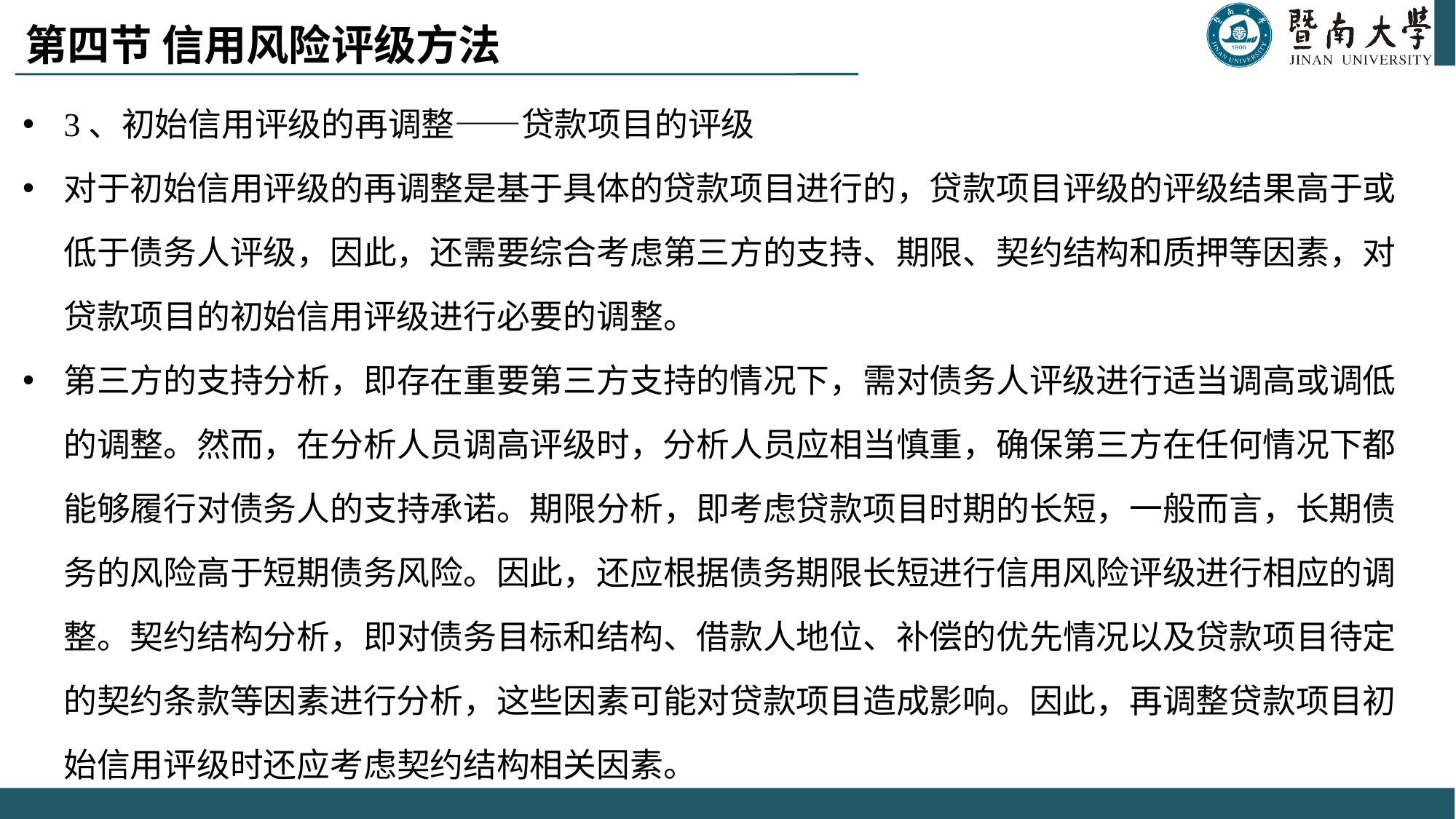

# 第四节 信用风险评级方法
3、初始信用评级的再调整——贷款项目的评级
对于初始信用评级的再调整是基于具体的贷款项目进行的，贷款项目评级的评级结果高于或低于债务人评级，因此，还需要综合考虑第三方的支持、期限、契约结构和质押等因素，对贷款项目的初始信用评级进行必要的调整。
第三方的支持分析，即存在重要第三方支持的情况下，需对债务人评级进行适当调高或调低的调整。然而，在分析人员调高评级时，分析人员应相当慎重，确保第三方在任何情况下都能够履行对债务人的支持承诺。期限分析，即考虑贷款项目时期的长短，一般而言，长期债务的风险高于短期债务风险。因此，还应根据债务期限长短进行信用风险评级进行相应的调整。契约结构分析，即对债务目标和结构、借款人地位、补偿的优先情况以及贷款项目待定的契约条款等因素进行分析，这些因素可能对贷款项目造成影响。因此，再调整贷款项目初始信用评级时还应考虑契约结构相关因素。